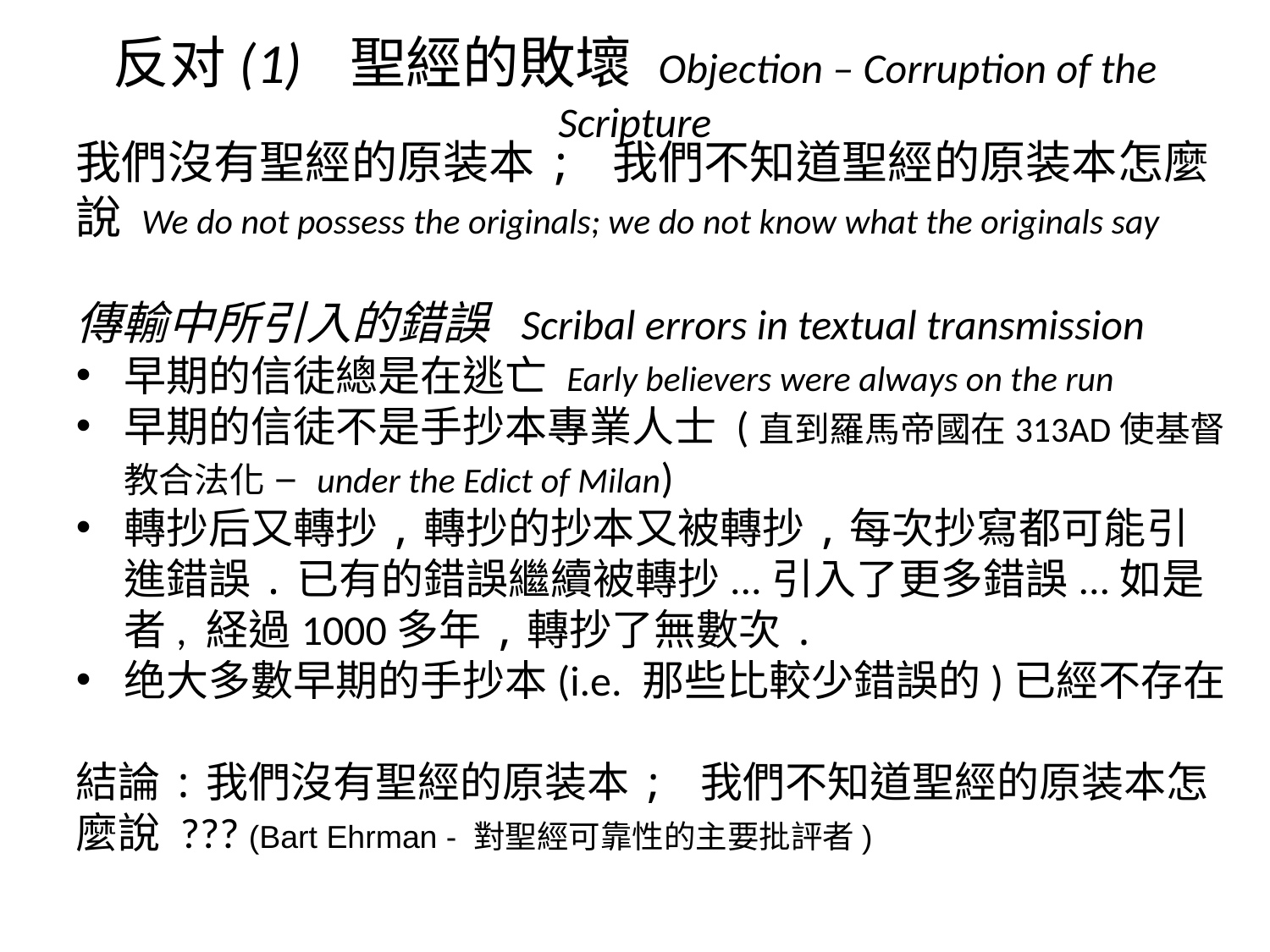

反对(1) 聖經的敗壞 Objection – Corruption of the Scripture
我們沒有聖經的原装本; 我們不知道聖經的原装本怎麼說 We do not possess the originals; we do not know what the originals say

傳輸中所引入的錯誤  Scribal errors in textual transmission
早期的信徒總是在逃亡 Early believers were always on the run
早期的信徒不是手抄本專業人士 (直到羅馬帝國在313AD使基督教合法化 – under the Edict of Milan)
轉抄后又轉抄,轉抄的抄本又被轉抄,每次抄寫都可能引進錯誤.已有的錯誤繼續被轉抄...引入了更多錯誤...如是者, 経過1000多年,轉抄了無數次.
绝大多數早期的手抄本(i.e. 那些比較少錯誤的)已經不存在

結論:我們沒有聖經的原装本; 我們不知道聖經的原装本怎麼說 ??? (Bart Ehrman - 對聖經可靠性的主要批評者)